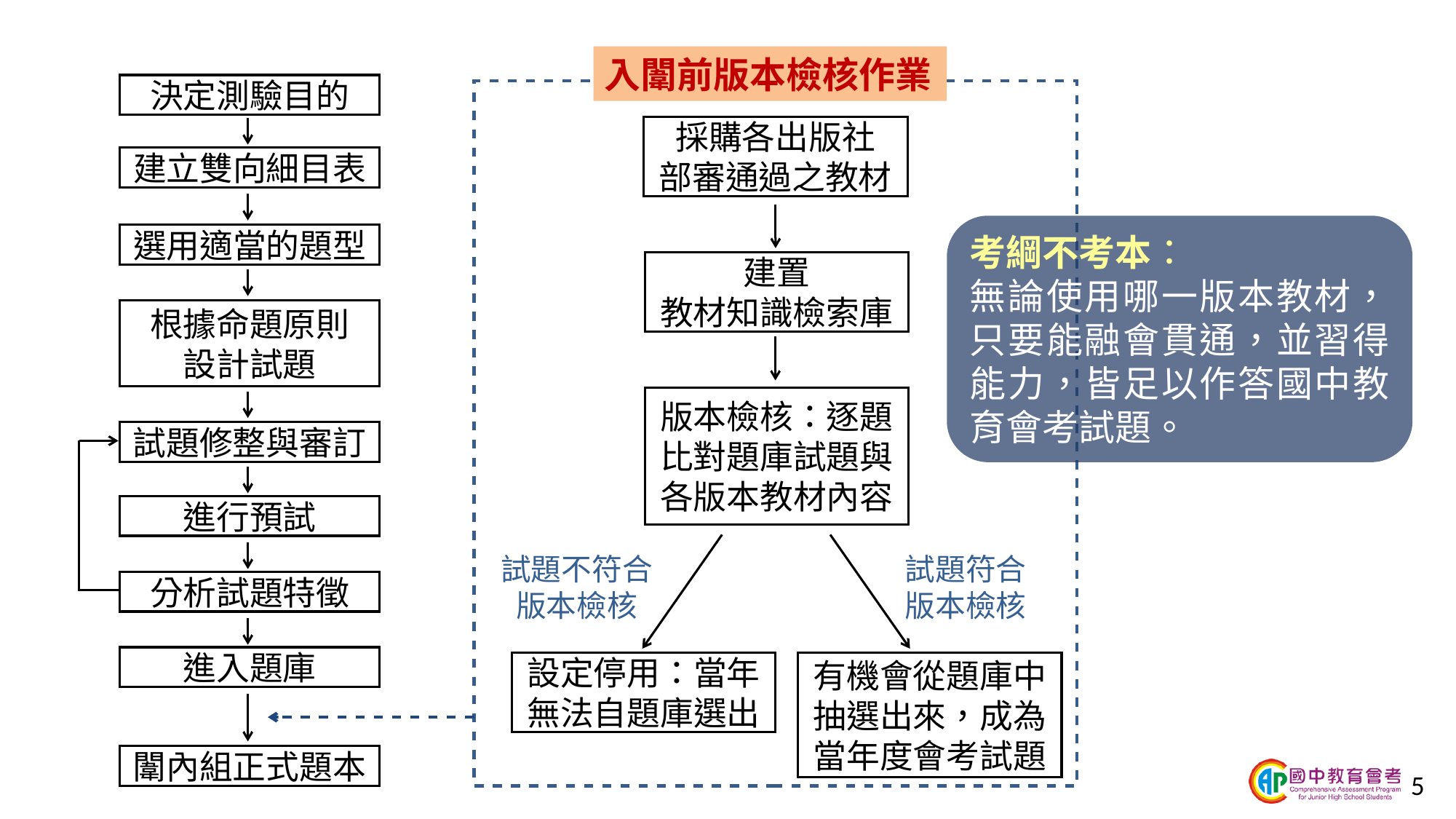

入闈前版本檢核作業

決定測驗目的
建立雙向細目表
選用適當的題型
根據命題原則
設計試題
試題修整與審訂
進行預試
分析試題特徵
進入題庫
闈內組正式題本
採購各出版社
部審通過之教材
建置
教材知識檢索庫
版本檢核：逐題比對題庫試題與各版本教材內容
試題不符合
版本檢核
試題符合
版本檢核
設定停用：當年無法自題庫選出
有機會從題庫中抽選出來，成為當年度會考試題
考綱不考本：
無論使用哪一版本教材，只要能融會貫通，並習得能力，皆足以作答國中教育會考試題。
5